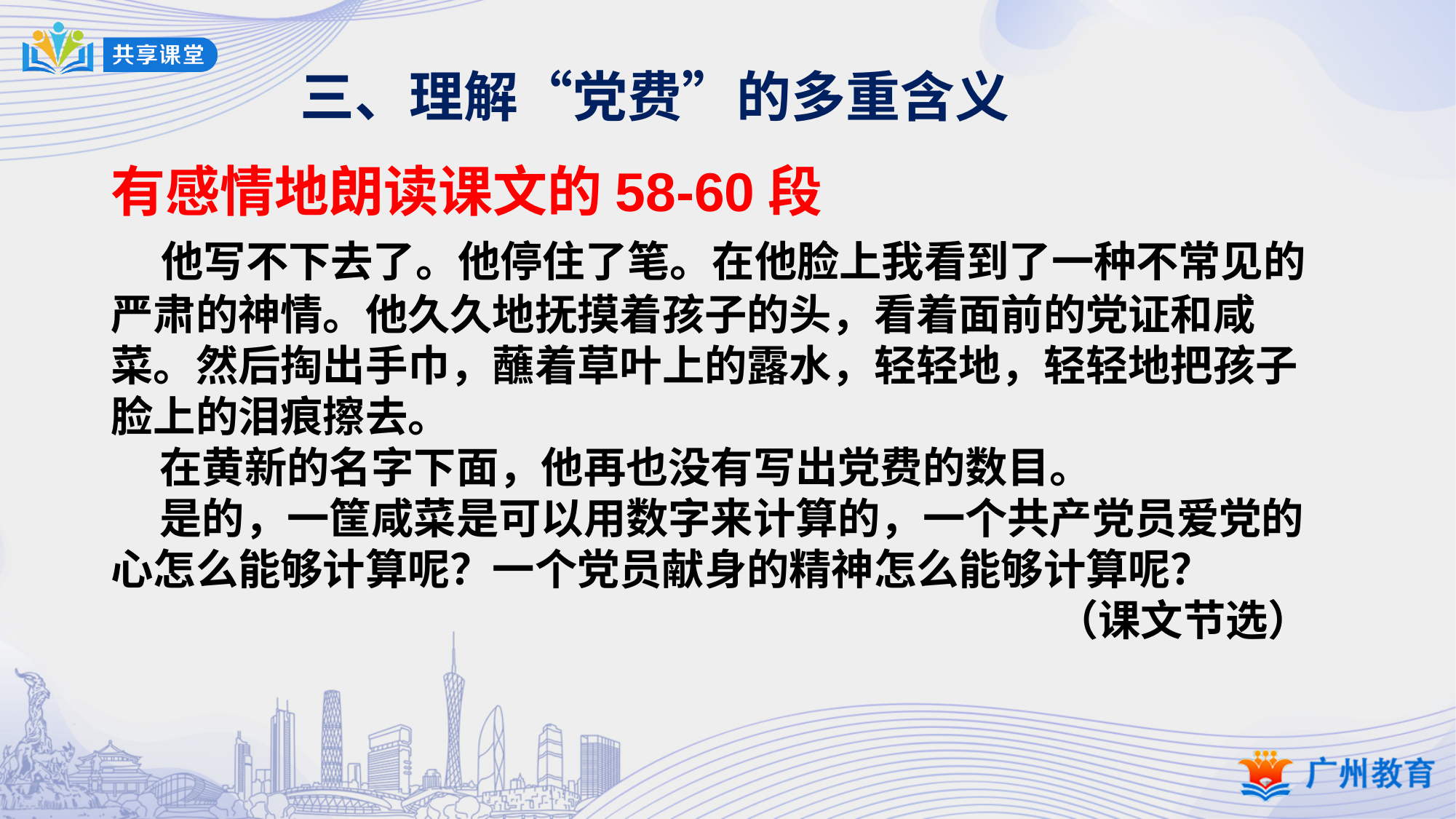

三、理解“党费”的多重含义
有感情地朗读课文的58-60段
   他写不下去了。他停住了笔。在他脸上我看到了一种不常见的严肃的神情。他久久地抚摸着孩子的头，看着面前的党证和咸菜。然后掏出手巾，蘸着草叶上的露水，轻轻地，轻轻地把孩子脸上的泪痕擦去。
    在黄新的名字下面，他再也没有写出党费的数目。
    是的，一筐咸菜是可以用数字来计算的，一个共产党员爱党的心怎么能够计算呢？一个党员献身的精神怎么能够计算呢？
（课文节选）